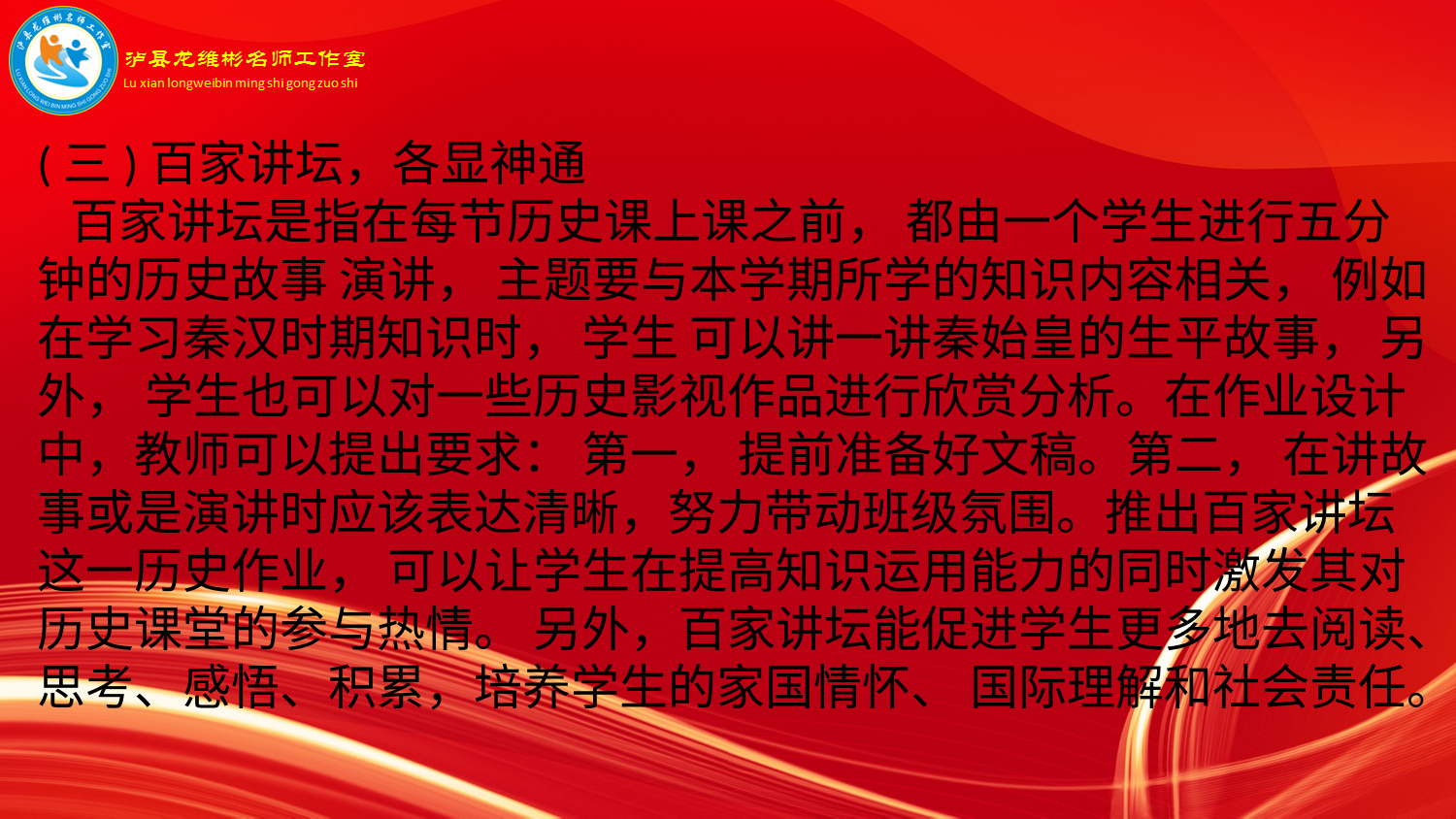

(三)百家讲坛，各显神通
  百家讲坛是指在每节历史课上课之前， 都由一个学生进行五分钟的历史故事 演讲， 主题要与本学期所学的知识内容相关， 例如在学习秦汉时期知识时， 学生 可以讲一讲秦始皇的生平故事， 另外， 学生也可以对一些历史影视作品进行欣赏分析。在作业设计中，教师可以提出要求： 第一， 提前准备好文稿。第二， 在讲故事或是演讲时应该表达清晰，努力带动班级氛围。推出百家讲坛这一历史作业， 可以让学生在提高知识运用能力的同时激发其对历史课堂的参与热情。 另外，百家讲坛能促进学生更多地去阅读、思考、感悟、积累，培养学生的家国情怀、 国际理解和社会责任。